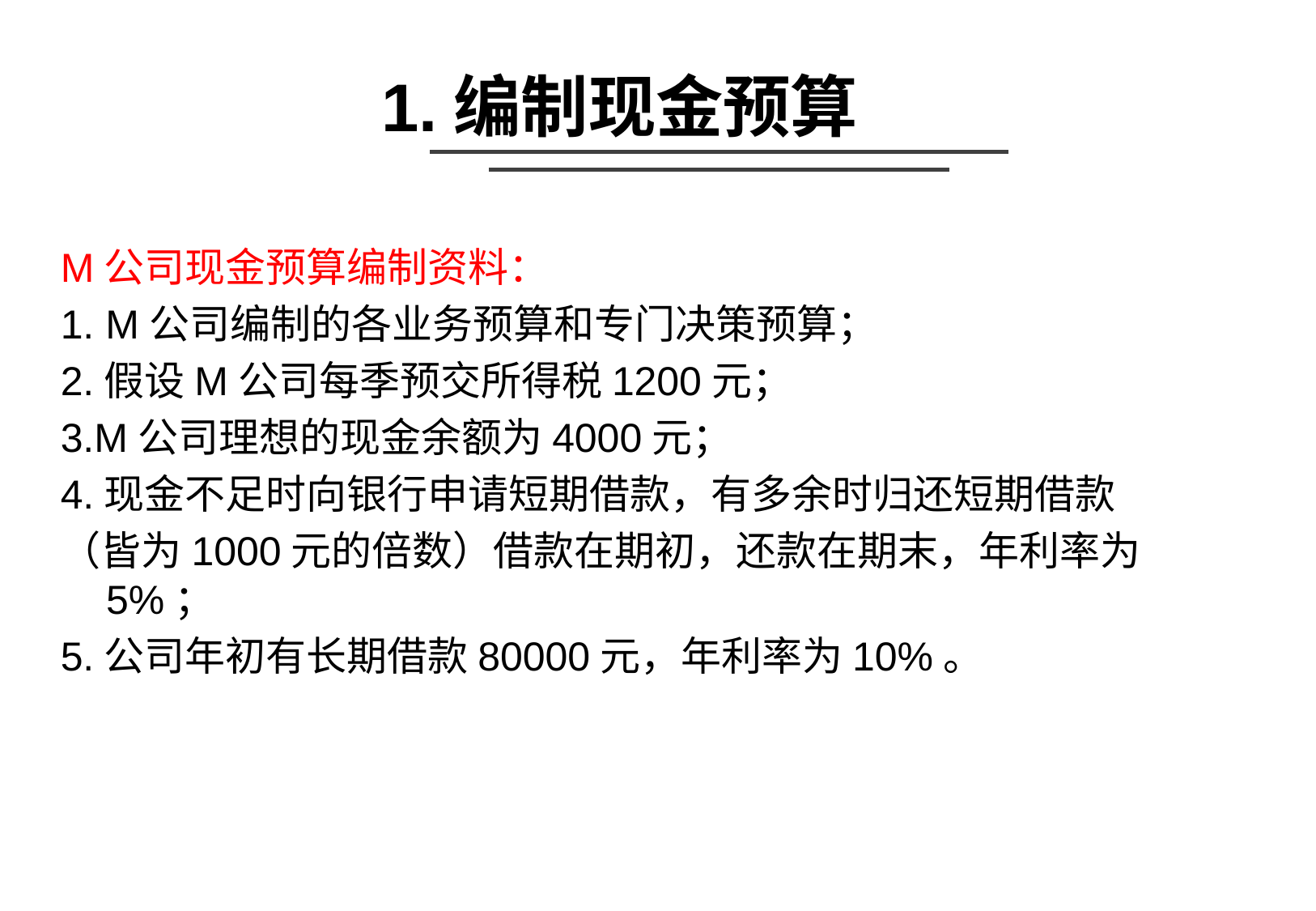

1.编制现金预算
M公司现金预算编制资料：
1. M公司编制的各业务预算和专门决策预算；
2.假设M公司每季预交所得税1200元；
3.M公司理想的现金余额为4000元；
4.现金不足时向银行申请短期借款，有多余时归还短期借款
（皆为1000元的倍数）借款在期初，还款在期末，年利率为5%；
5.公司年初有长期借款80000元，年利率为10%。